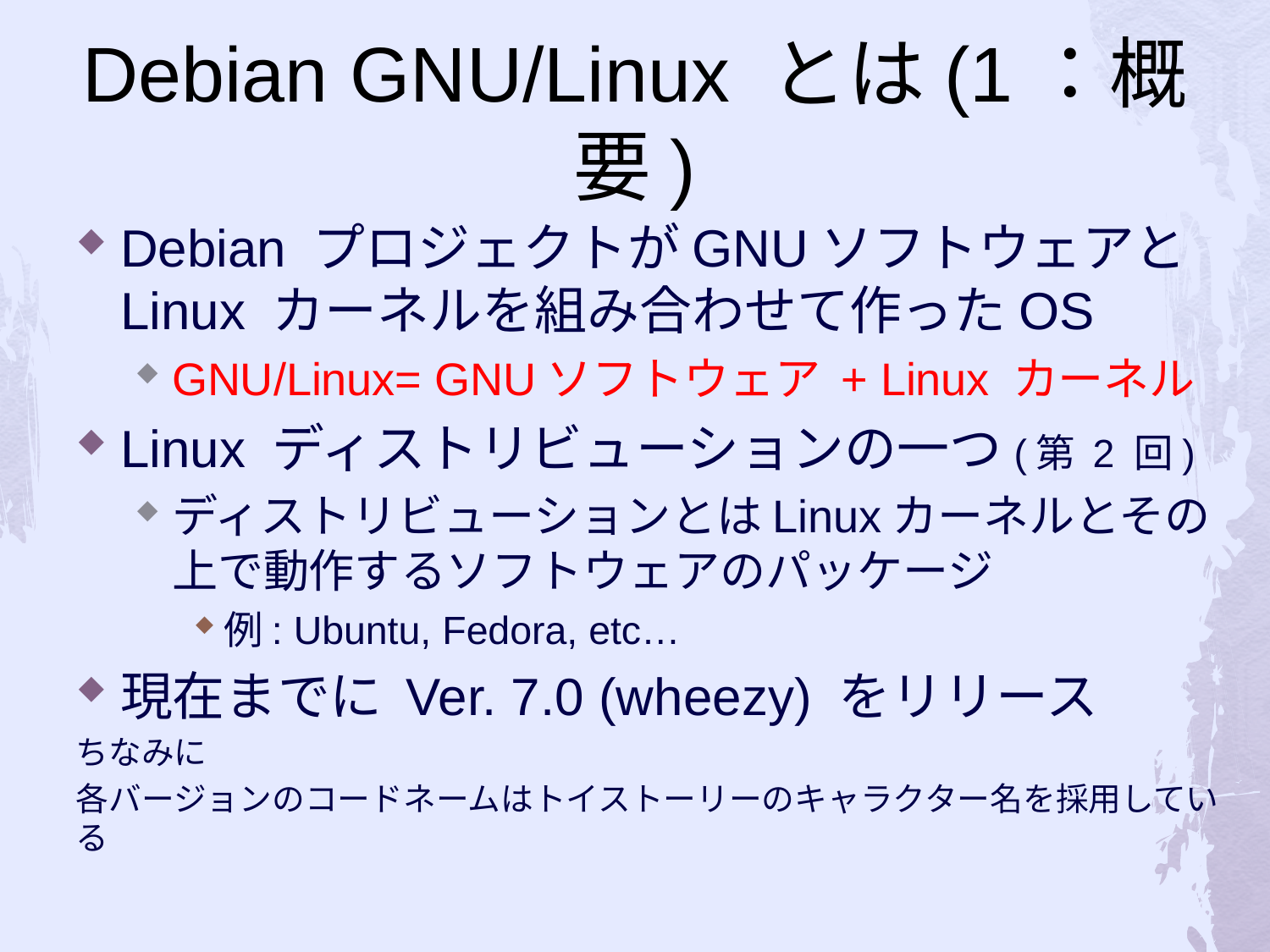

# Debian GNU/Linux とは(1：概要)
Debian プロジェクトがGNUソフトウェアとLinux カーネルを組み合わせて作ったOS
GNU/Linux= GNUソフトウェア + Linux カーネル
Linux ディストリビューションの一つ(第 2 回)
ディストリビューションとはLinuxカーネルとその上で動作するソフトウェアのパッケージ
例: Ubuntu, Fedora, etc…
現在までに Ver. 7.0 (wheezy) をリリース
ちなみに
各バージョンのコードネームはトイストーリーのキャラクター名を採用している